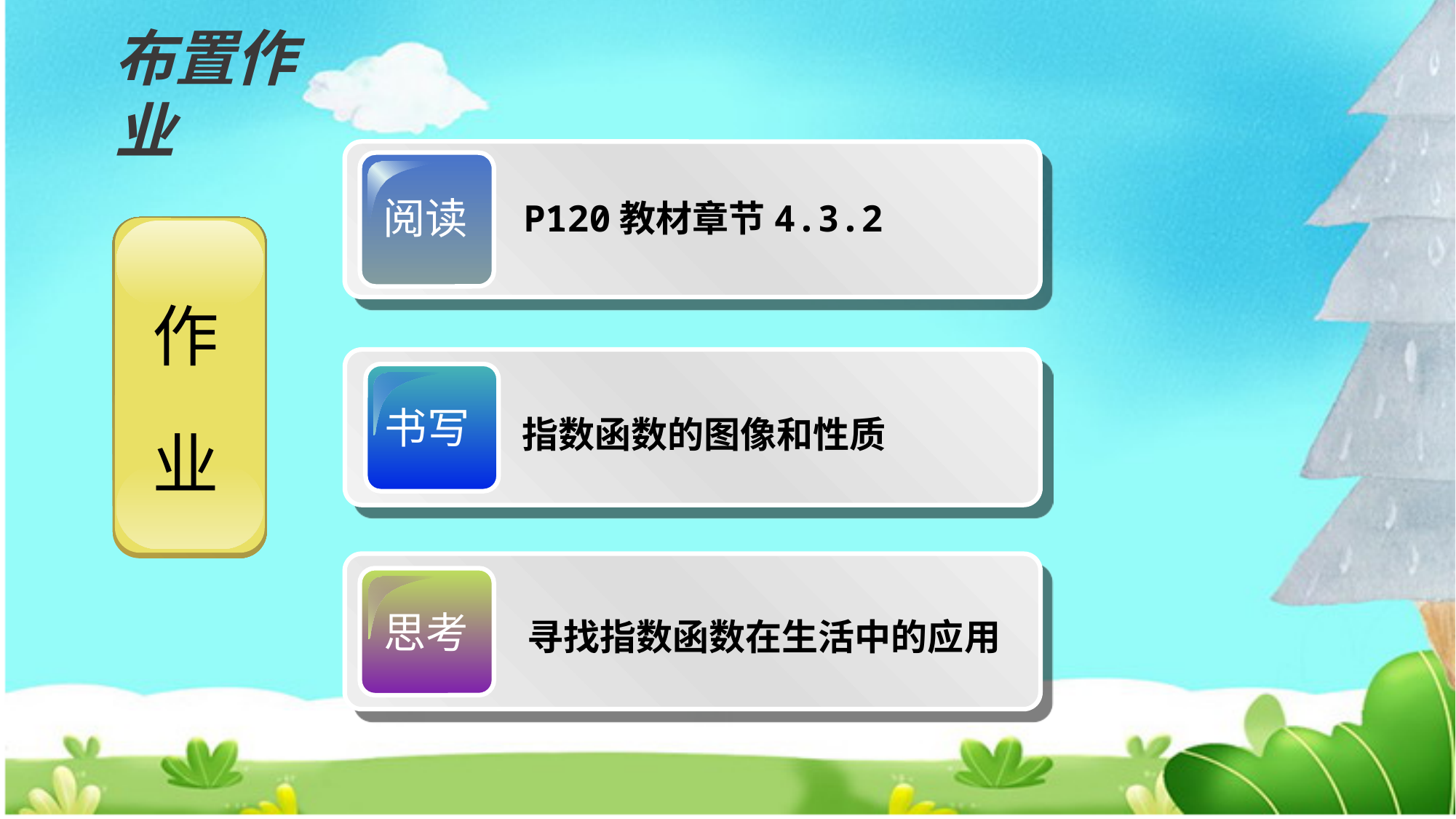

布置作业

阅读
P120教材章节4.3.2

书写
指数函数的图像和性质

思考
寻找指数函数在生活中的应用

作
业